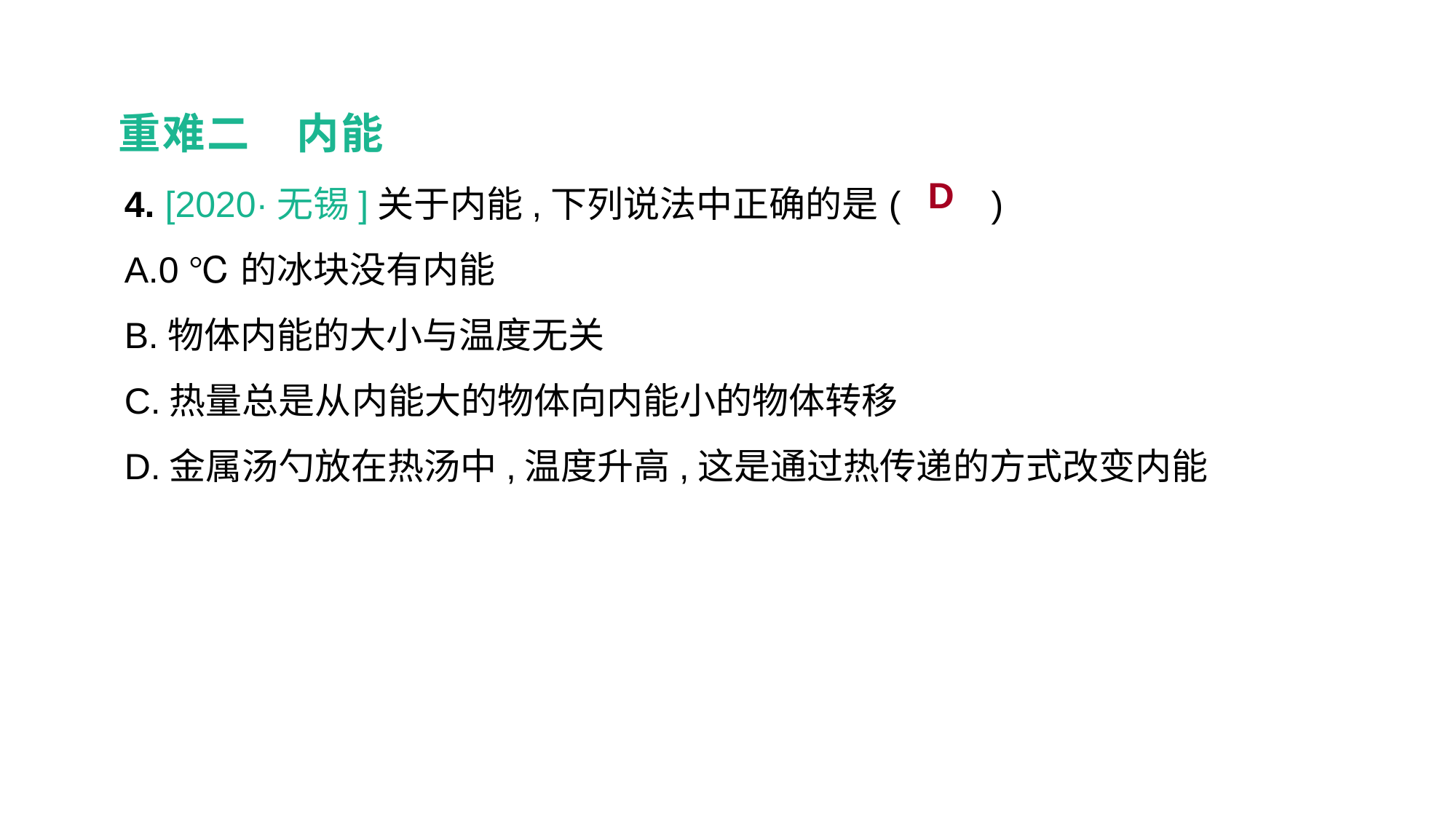

重难二　内能
4. [2020·无锡]关于内能,下列说法中正确的是	(　　)
A.0 ℃的冰块没有内能
B.物体内能的大小与温度无关
C.热量总是从内能大的物体向内能小的物体转移
D.金属汤勺放在热汤中,温度升高,这是通过热传递的方式改变内能
D